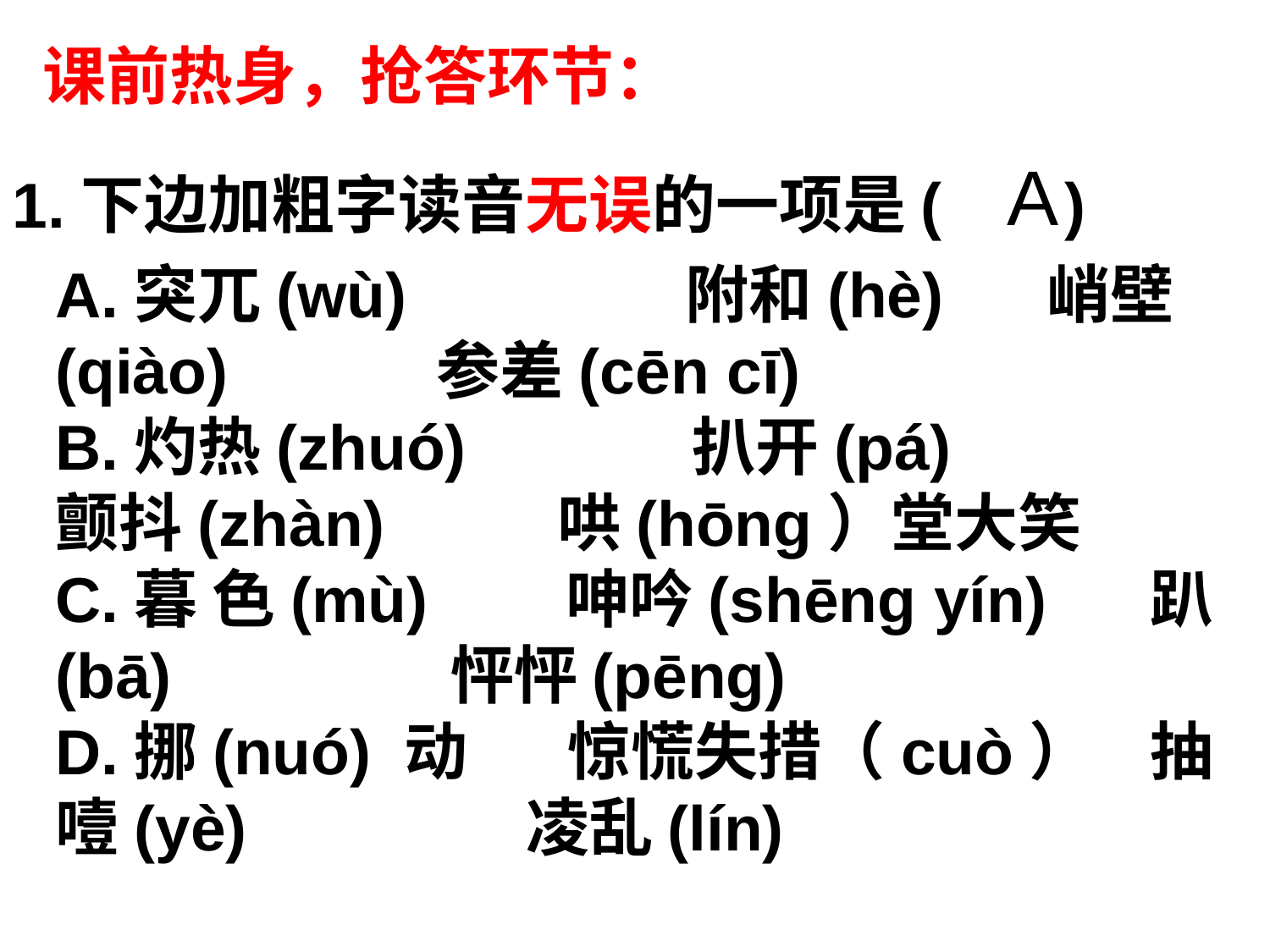

课前热身，抢答环节：

A
1.下边加粗字读音无误的一项是(       )

A.突兀(wù)               附和(hè)     峭壁(qiào)           参差(cēn cī) B.灼热(zhuó)            扒开(pá)           颤抖(zhàn)         哄(hōng）堂大笑
C.暮 色(mù)       呻吟(shēng yín)     趴(bā)               怦怦(pēng)D.挪(nuó) 动       惊慌失措（cuò）    抽噎(yè)               凌乱(lín)